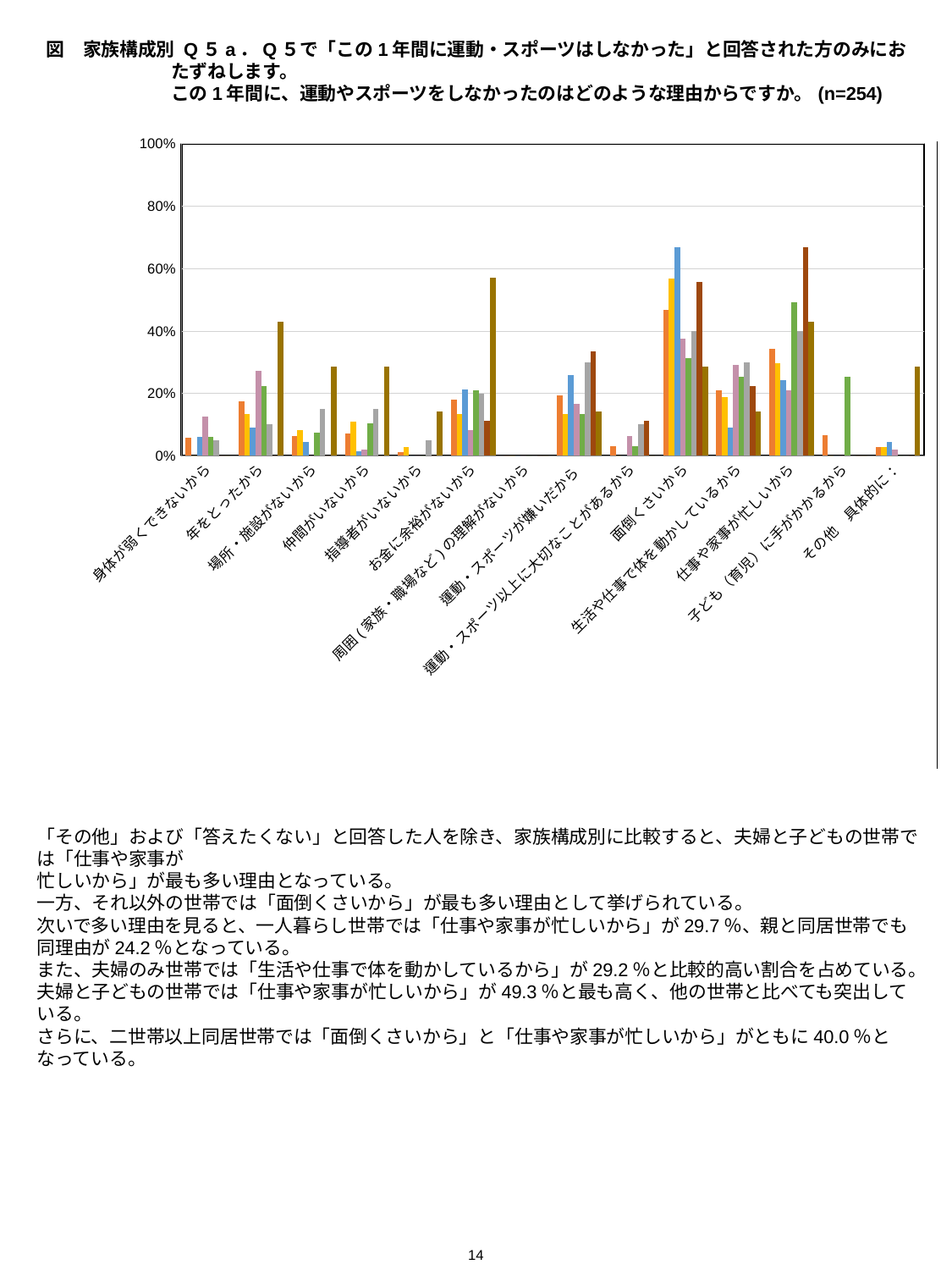

図　家族構成別 Q５a．Q５で「この1年間に運動・スポーツはしなかった」と回答された方のみにおたずねします。
この1年間に、運動やスポーツをしなかったのはどのような理由からですか。(n=254)

### Chart

| Category | 全体(n=254) | 一人暮らし(n=37) | 親と同居（未婚）(n=66) | 夫婦のみ(n=48) | 夫婦と子供(n=67) | ２世帯以上同居（例：夫婦世帯と親世帯の同居等）(n=20) | 答えたくない(n=9) | その他(n=7) |
|---|---|---|---|---|---|---|---|---|
| 身体が弱くできないから | 5.905511811023622 | 0.0 | 6.0606060606060606 | 12.5 | 5.970149253731344 | 5.0 | 0.0 | 0.0 |
| 年をとったから | 17.322834645669293 | 13.513513513513512 | 9.090909090909092 | 27.083333333333336 | 22.388059701492537 | 10.0 | 0.0 | 42.85714285714286 |
| 場所・施設がないから | 6.299212598425197 | 8.108108108108107 | 4.545454545454546 | 0.0 | 7.462686567164179 | 15.0 | 0.0 | 28.57142857142857 |
| 仲間がいないから | 7.086614173228347 | 10.81081081081081 | 1.5151515151515151 | 2.0833333333333335 | 10.447761194029852 | 15.0 | 0.0 | 28.57142857142857 |
| 指導者がいないから | 1.1811023622047243 | 2.7027027027027026 | 0.0 | 0.0 | 0.0 | 5.0 | 0.0 | 14.285714285714285 |
| お金に余裕がないから | 18.11023622047244 | 13.513513513513512 | 21.212121212121215 | 8.333333333333334 | 20.895522388059703 | 20.0 | 11.111111111111112 | 57.14285714285714 |
| 周囲(家族・職場など)の理解がないから | 0.0 | 0.0 | 0.0 | 0.0 | 0.0 | 0.0 | 0.0 | 0.0 |
| 運動・スポーツが嫌いだから  | 19.291338582677163 | 13.513513513513512 | 25.757575757575754 | 16.666666666666668 | 13.432835820895521 | 30.0 | 33.333333333333336 | 14.285714285714285 |
| 運動・スポーツ以上に大切なことがあるから | 3.1496062992125986 | 0.0 | 0.0 | 6.25 | 2.985074626865672 | 10.0 | 11.111111111111112 | 0.0 |
| 面倒くさいから | 46.8503937007874 | 56.75675675675676 | 66.66666666666667 | 37.5 | 31.34328358208955 | 40.0 | 55.55555555555555 | 28.57142857142857 |
| 生活や仕事で体を動かしているから | 20.866141732283463 | 18.91891891891892 | 9.090909090909092 | 29.166666666666668 | 25.37313432835821 | 30.0 | 22.222222222222225 | 14.285714285714285 |
| 仕事や家事が忙しいから | 34.25196850393701 | 29.72972972972973 | 24.242424242424246 | 20.833333333333332 | 49.25373134328358 | 40.0 | 66.66666666666667 | 42.85714285714286 |
| 子ども（育児）に手がかかるから | 6.692913385826772 | 0.0 | 0.0 | 0.0 | 25.37313432835821 | 0.0 | 0.0 | 0.0 |
| その他　具体的に： | 2.7559055118110236 | 2.7027027027027026 | 4.545454545454546 | 2.0833333333333335 | 0.0 | 0.0 | 0.0 | 28.57142857142857 |
「その他」および「答えたくない」と回答した人を除き、家族構成別に比較すると、夫婦と子どもの世帯では「仕事や家事が
忙しいから」が最も多い理由となっている。
一方、それ以外の世帯では「面倒くさいから」が最も多い理由として挙げられている。
次いで多い理由を見ると、一人暮らし世帯では「仕事や家事が忙しいから」が29.7％、親と同居世帯でも同理由が24.2％となっている。
また、夫婦のみ世帯では「生活や仕事で体を動かしているから」が29.2％と比較的高い割合を占めている。
夫婦と子どもの世帯では「仕事や家事が忙しいから」が49.3％と最も高く、他の世帯と比べても突出している。
さらに、二世帯以上同居世帯では「面倒くさいから」と「仕事や家事が忙しいから」がともに40.0％となっている。
14